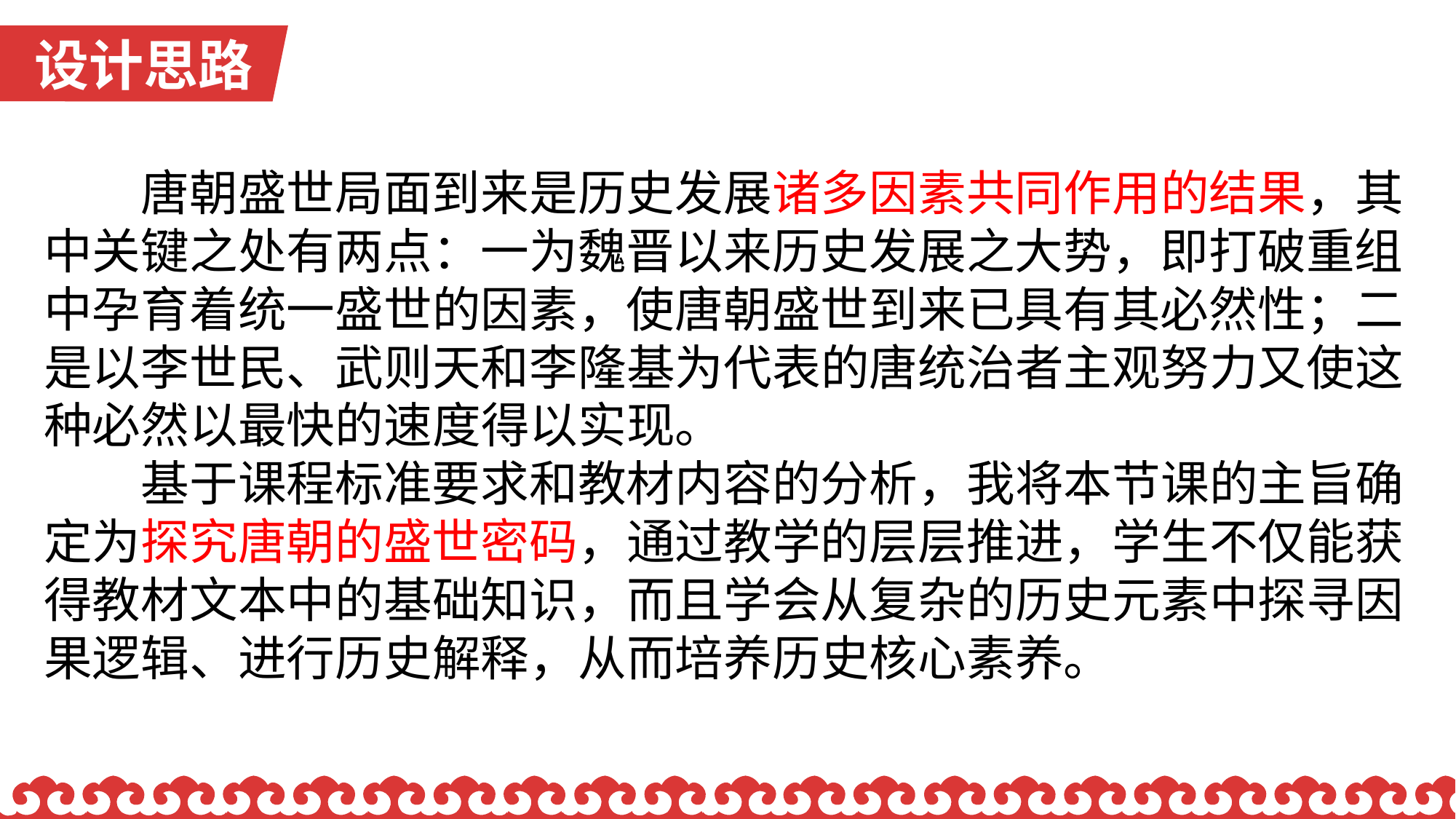

设计思路
唐朝盛世局面到来是历史发展诸多因素共同作用的结果，其中关键之处有两点：一为魏晋以来历史发展之大势，即打破重组中孕育着统一盛世的因素，使唐朝盛世到来已具有其必然性；二是以李世民、武则天和李隆基为代表的唐统治者主观努力又使这种必然以最快的速度得以实现。
基于课程标准要求和教材内容的分析，我将本节课的主旨确定为探究唐朝的盛世密码，通过教学的层层推进，学生不仅能获得教材文本中的基础知识，而且学会从复杂的历史元素中探寻因果逻辑、进行历史解释，从而培养历史核心素养。